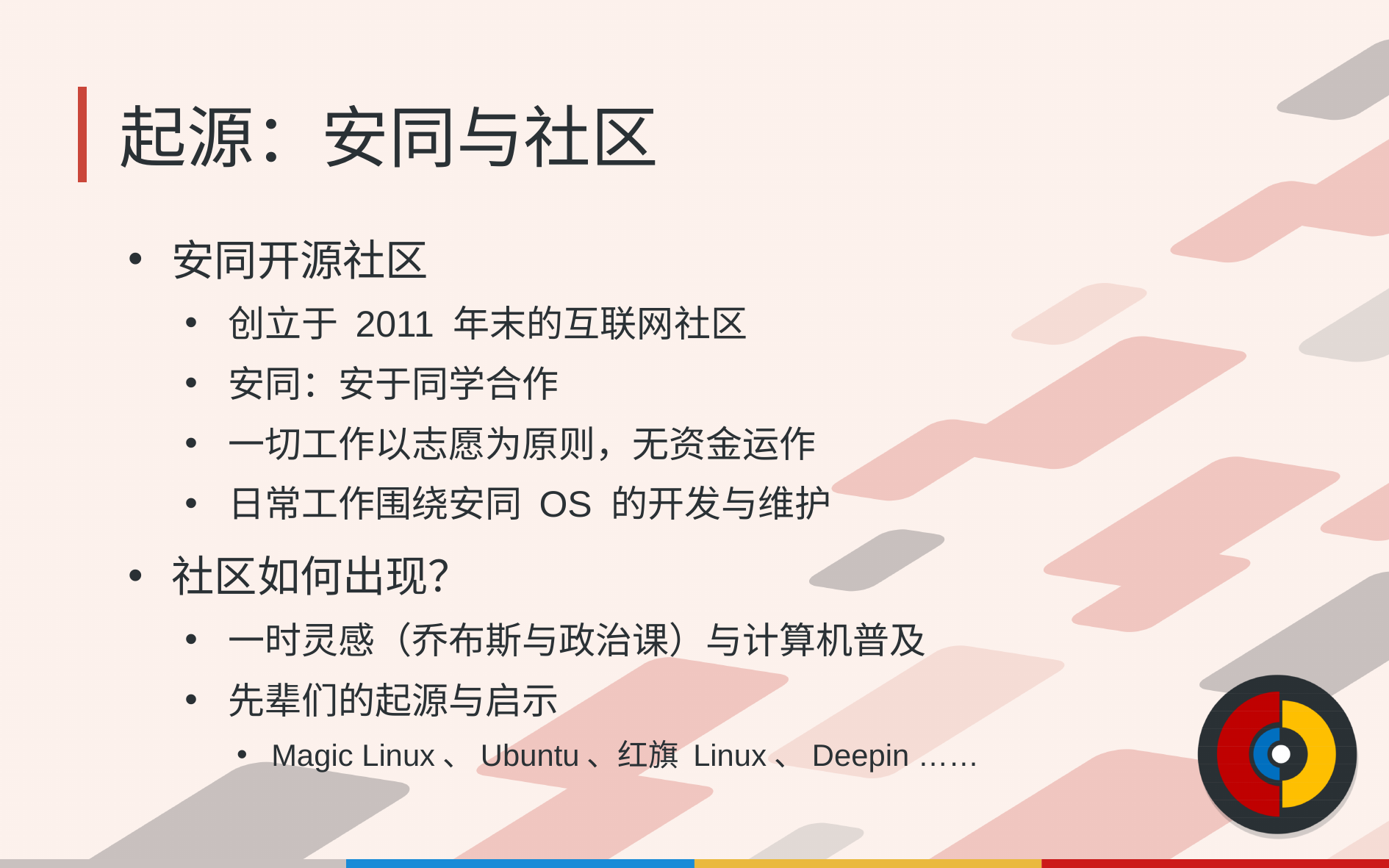

# 起源：安同与社区
安同开源社区
创立于 2011 年末的互联网社区
安同：安于同学合作
一切工作以志愿为原则，无资金运作
日常工作围绕安同 OS 的开发与维护
社区如何出现？
一时灵感（乔布斯与政治课）与计算机普及
先辈们的起源与启示
Magic Linux、Ubuntu、红旗 Linux、Deepin ……